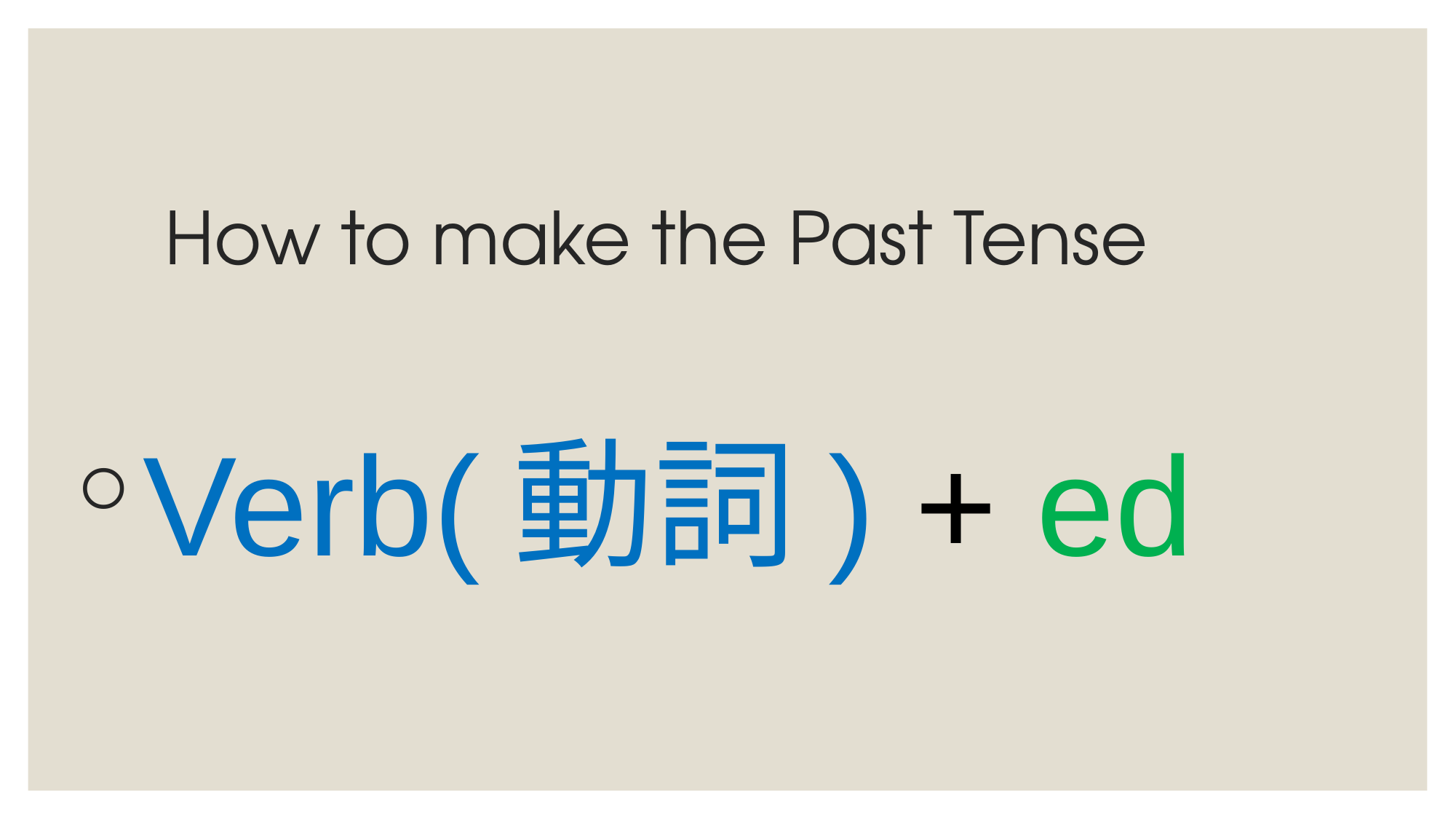

# How to make the Past Tense

Verb(動詞) + ed